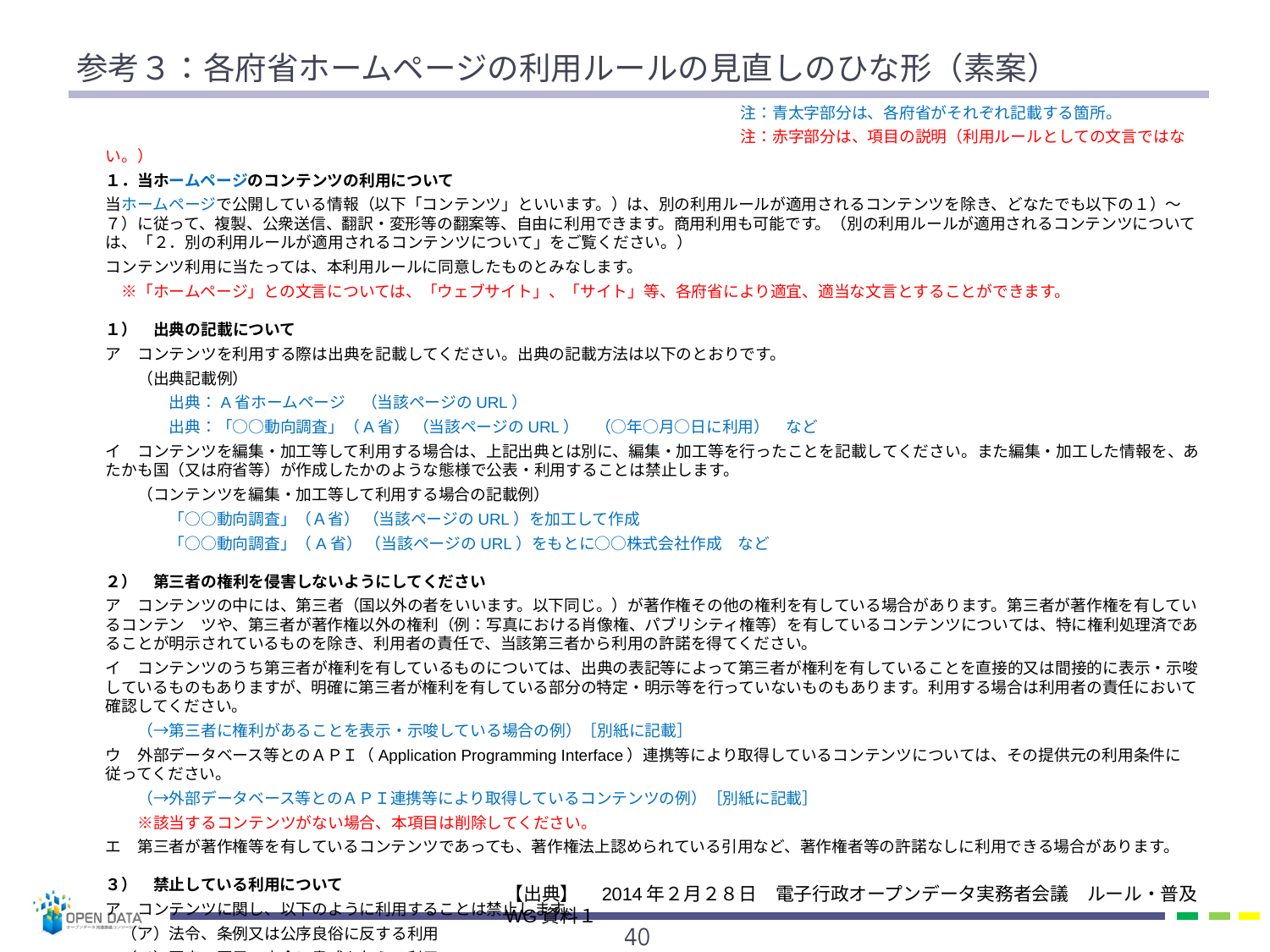

# 参考３：各府省ホームページの利用ルールの見直しのひな形（素案）
					注：青太字部分は、各府省がそれぞれ記載する箇所。
					注：赤字部分は、項目の説明（利用ルールとしての文言ではない。）
１．当ホームページのコンテンツの利用について
当ホームページで公開している情報（以下「コンテンツ」といいます。）は、別の利用ルールが適用されるコンテンツを除き、どなたでも以下の１）～７）に従って、複製、公衆送信、翻訳・変形等の翻案等、自由に利用できます。商用利用も可能です。（別の利用ルールが適用されるコンテンツについては、「２．別の利用ルールが適用されるコンテンツについて」をご覧ください。）
コンテンツ利用に当たっては、本利用ルールに同意したものとみなします。
　※「ホームページ」との文言については、「ウェブサイト」、「サイト」等、各府省により適宜、適当な文言とすることができます。

１）　出典の記載について
ア　コンテンツを利用する際は出典を記載してください。出典の記載方法は以下のとおりです。
　　（出典記載例）
　　　　出典：A省ホームページ　（当該ページのURL）
　　　　出典：「○○動向調査」（A省） （当該ページのURL）　（○年○月○日に利用）　など
イ　コンテンツを編集・加工等して利用する場合は、上記出典とは別に、編集・加工等を行ったことを記載してください。また編集・加工した情報を、あたかも国（又は府省等）が作成したかのような態様で公表・利用することは禁止します。
　　（コンテンツを編集・加工等して利用する場合の記載例）
　　　　「○○動向調査」（Ａ省） （当該ページのURL）を加工して作成
　　　　「○○動向調査」（A省） （当該ページのURL）をもとに○○株式会社作成　など

２）　第三者の権利を侵害しないようにしてください
ア　コンテンツの中には、第三者（国以外の者をいいます。以下同じ。）が著作権その他の権利を有している場合があります。第三者が著作権を有しているコンテン　ツや、第三者が著作権以外の権利（例：写真における肖像権、パブリシティ権等）を有しているコンテンツについては、特に権利処理済であることが明示されているものを除き、利用者の責任で、当該第三者から利用の許諾を得てください。
イ　コンテンツのうち第三者が権利を有しているものについては、出典の表記等によって第三者が権利を有していることを直接的又は間接的に表示・示唆しているものもありますが、明確に第三者が権利を有している部分の特定・明示等を行っていないものもあります。利用する場合は利用者の責任において確認してください。
　　（→第三者に権利があることを表示・示唆している場合の例）［別紙に記載］
ウ　外部データベース等とのＡＰＩ（Application Programming Interface）連携等により取得しているコンテンツについては、その提供元の利用条件に従ってください。
　　（→外部データベース等とのＡＰＩ連携等により取得しているコンテンツの例）［別紙に記載］
　　※該当するコンテンツがない場合、本項目は削除してください。
エ　第三者が著作権等を有しているコンテンツであっても、著作権法上認められている引用など、著作権者等の許諾なしに利用できる場合があります。

３）　禁止している利用について
ア　コンテンツに関し、以下のように利用することは禁止します。
　（ア）法令、条例又は公序良俗に反する利用
　（イ）国家・国民の安全に脅威を与える利用
【出典】　2014年２月２８日　電子行政オープンデータ実務者会議　ルール・普及WG資料１
40